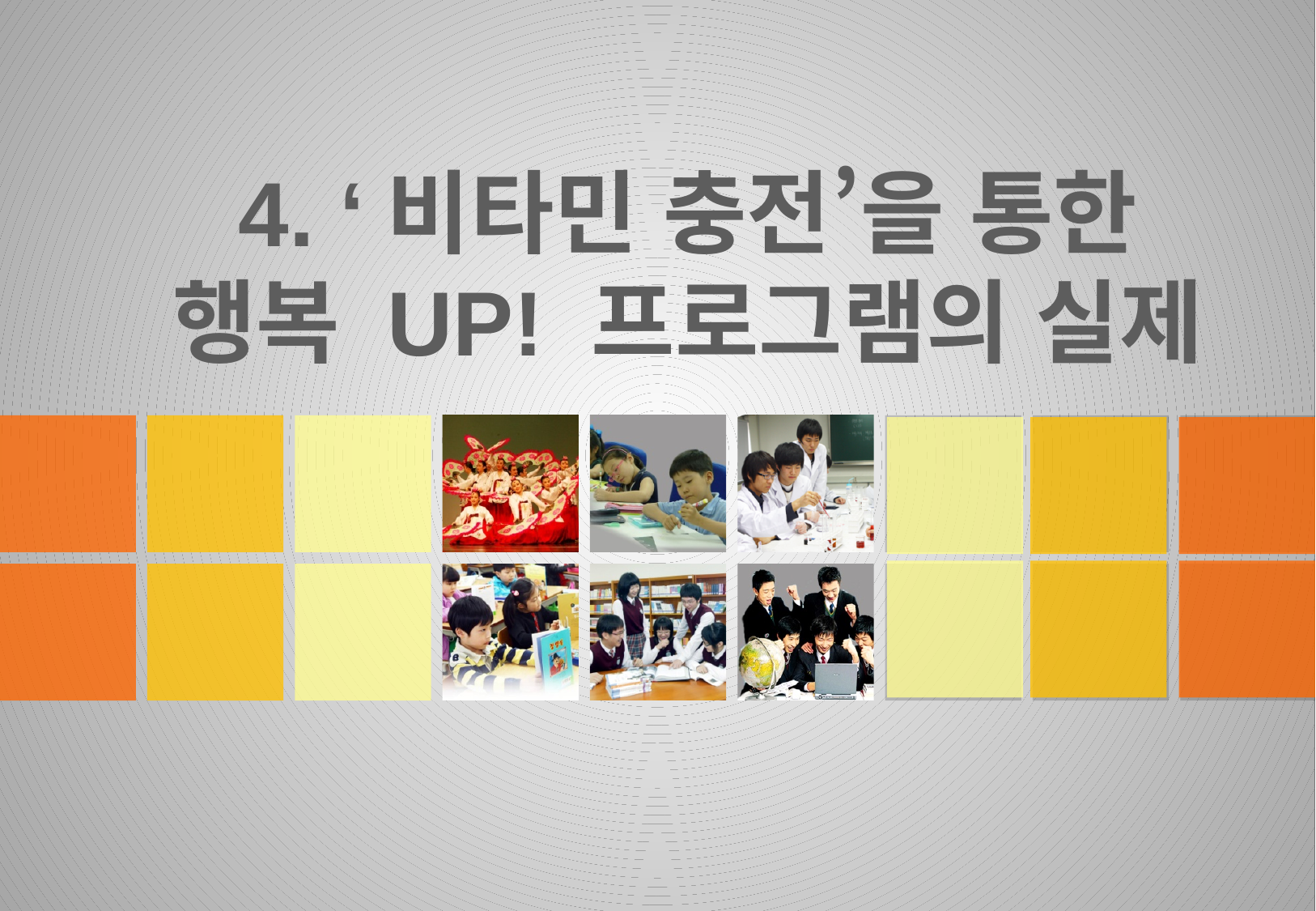

4. ‘비타민 충전’을 통한
행복 UP! 프로그램의 실제